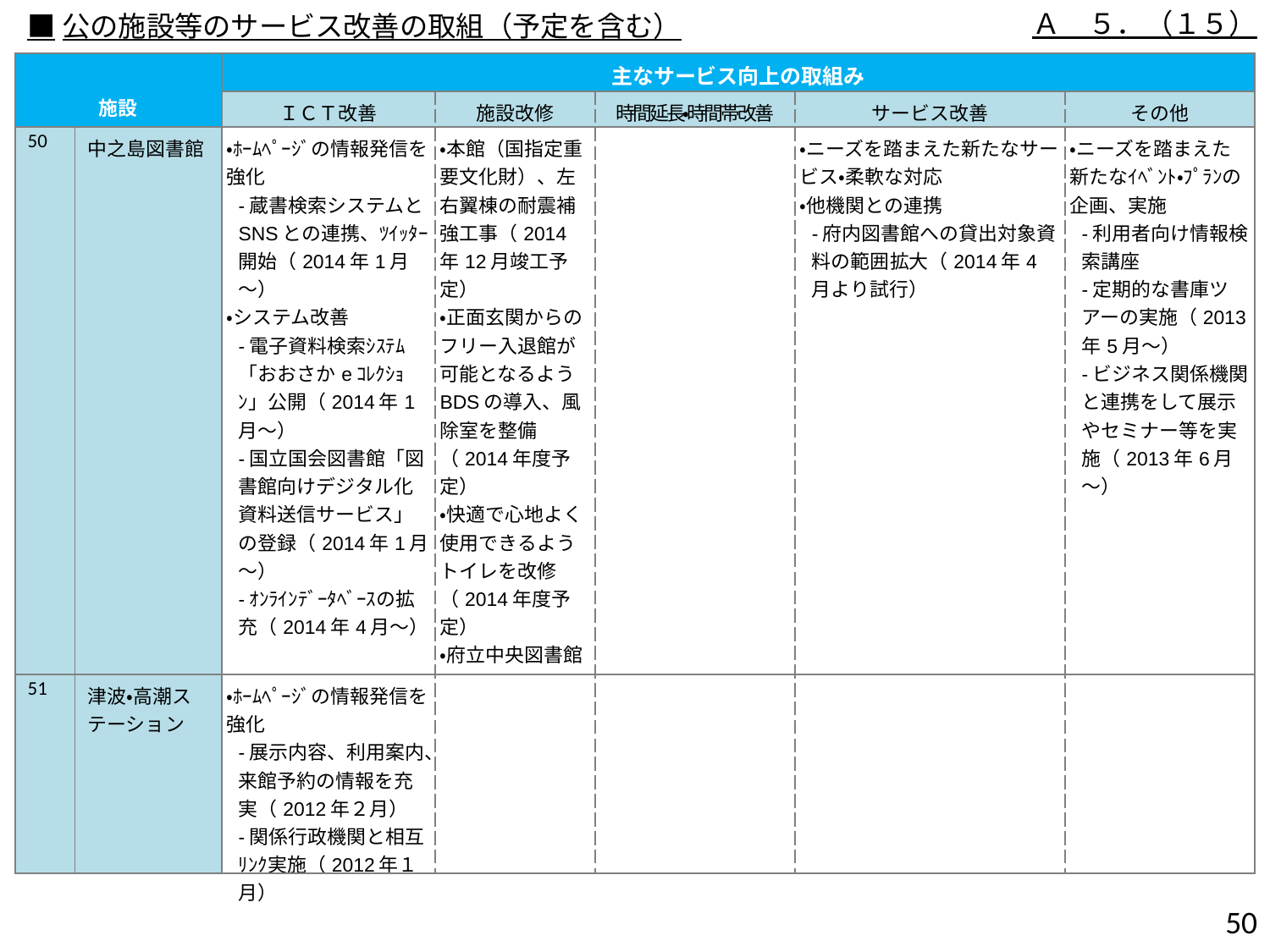

Ａ　５．（１５）
■公の施設等のサービス改善の取組（予定を含む）
| 施設 |  | 主なサービス向上の取組み |  |  |  |  |
| --- | --- | --- | --- | --- | --- | --- |
|  |  | ＩＣＴ改善 | 施設改修 | 時間延長・時間帯改善 | サービス改善 | その他 |
| 50 | 中之島図書館 | ・ﾎｰﾑﾍﾟｰｼﾞの情報発信を強化 -蔵書検索システムとSNSとの連携、ﾂｲｯﾀｰ開始（2014年1月～） ・システム改善 -電子資料検索ｼｽﾃﾑ「おおさかeｺﾚｸｼｮﾝ」公開（2014年1月～） -国立国会図書館「図書館向けデジタル化資料送信サービス」の登録（2014年1月～） -ｵﾝﾗｲﾝﾃﾞｰﾀﾍﾞｰｽの拡充（2014年4月～） | ・本館（国指定重要文化財）、左右翼棟の耐震補強工事（2014年12月竣工予定） ・正面玄関からのフリー入退館が可能となるようBDSの導入、風除室を整備（2014年度予定） ・快適で心地よく使用できるようトイレを改修（2014年度予定） ・府立中央図書館への案内図を作成し、図書館受付付近に掲示（2014年度実施予定） |  | ・ニーズを踏まえた新たなサービス・柔軟な対応 ・他機関との連携 -府内図書館への貸出対象資料の範囲拡大（2014年4月より試行） | ・ニーズを踏まえた新たなｲﾍﾞﾝﾄ・ﾌﾟﾗﾝの企画、実施 -利用者向け情報検索講座 -定期的な書庫ツアーの実施（2013年5月～） -ビジネス関係機関と連携をして展示やセミナー等を実施（2013年6月～） |
| 51 | 津波・高潮ステーション | ・ﾎｰﾑﾍﾟｰｼﾞの情報発信を強化 -展示内容、利用案内、来館予約の情報を充実（2012年２月） -関係行政機関と相互ﾘﾝｸ実施（2012年１月） |  |  |  |  |
50